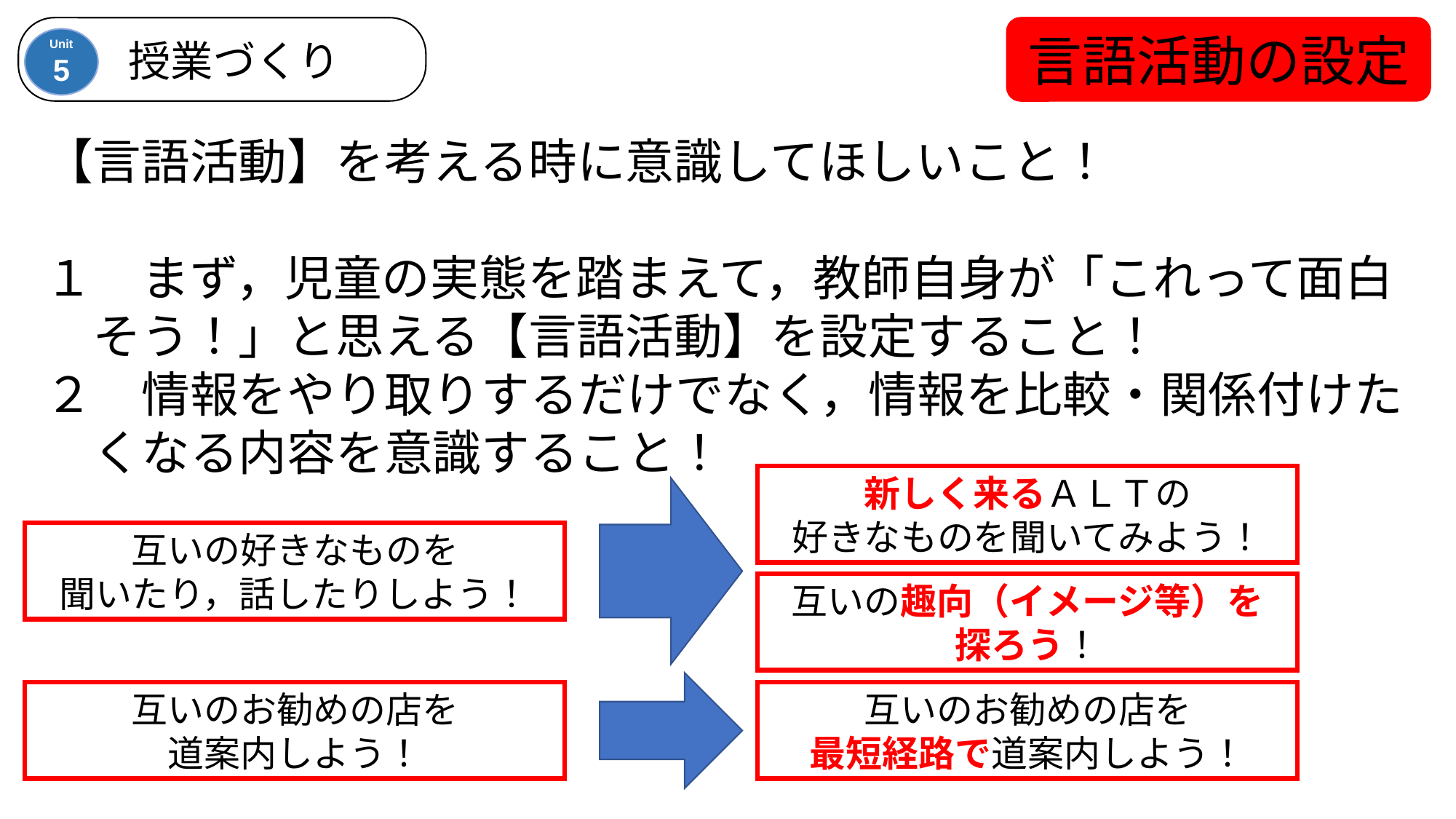

Unit
5
授業づくり
言語活動の設定
【言語活動】を考える時に意識してほしいこと！

１　まず，児童の実態を踏まえて，教師自身が「これって面白
　そう！」と思える【言語活動】を設定すること！
２　情報をやり取りするだけでなく，情報を比較・関係付けた
　くなる内容を意識すること！
新しく来るＡＬＴの
好きなものを聞いてみよう！

互いの好きなものを
聞いたり，話したりしよう！
互いの趣向（イメージ等）を
探ろう！

互いのお勧めの店を
道案内しよう！
互いのお勧めの店を
最短経路で道案内しよう！